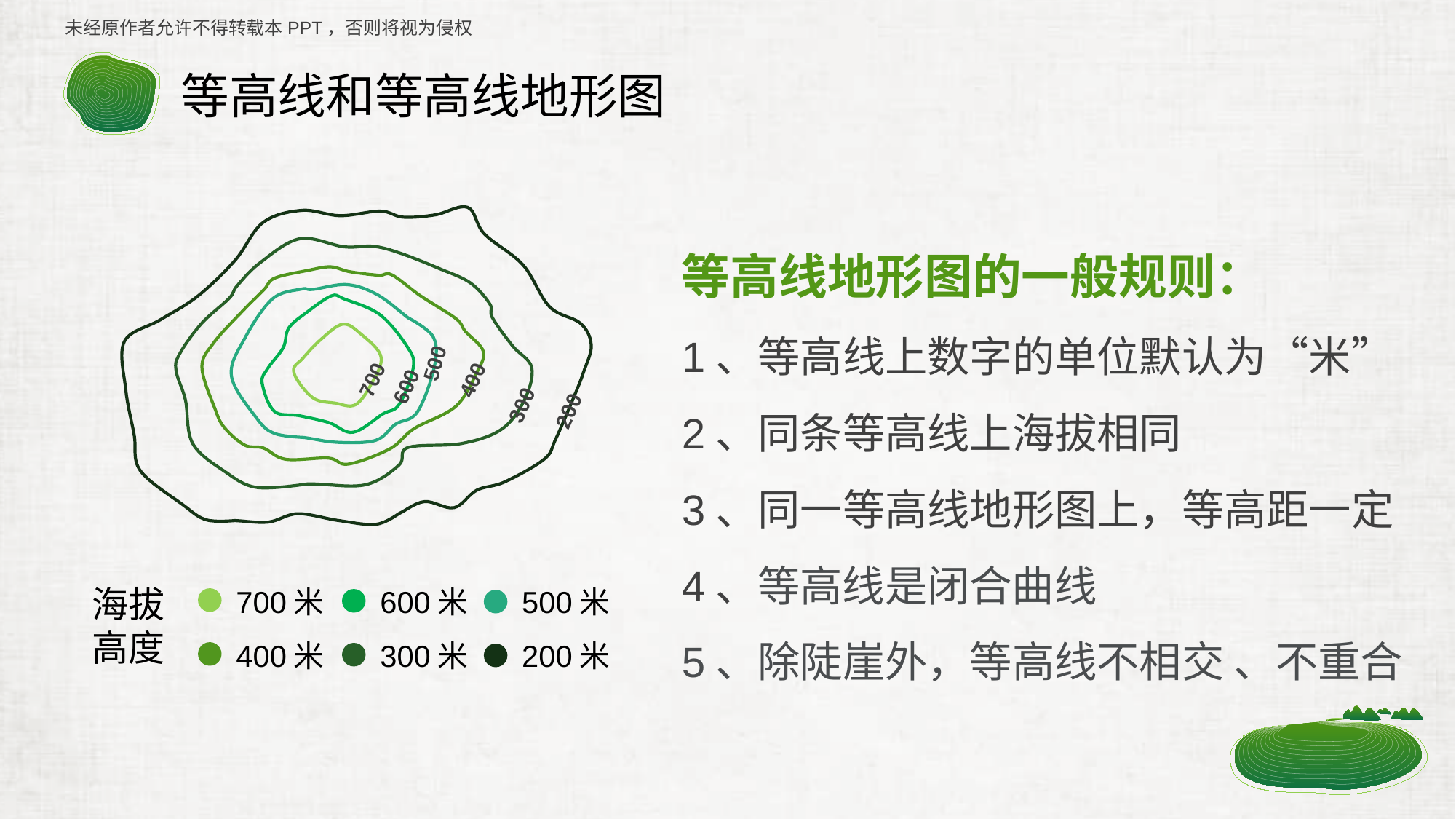

# 等高线和等高线地形图

等高线地形图的一般规则：
1、等高线上数字的单位默认为“米”
2、同条等高线上海拔相同
3、同一等高线地形图上，等高距一定
4、等高线是闭合曲线
5、除陡崖外，等高线不相交 、不重合

500
700
400
600
300
200
海拔高度
700米

600米

500米

400米

300米

200米